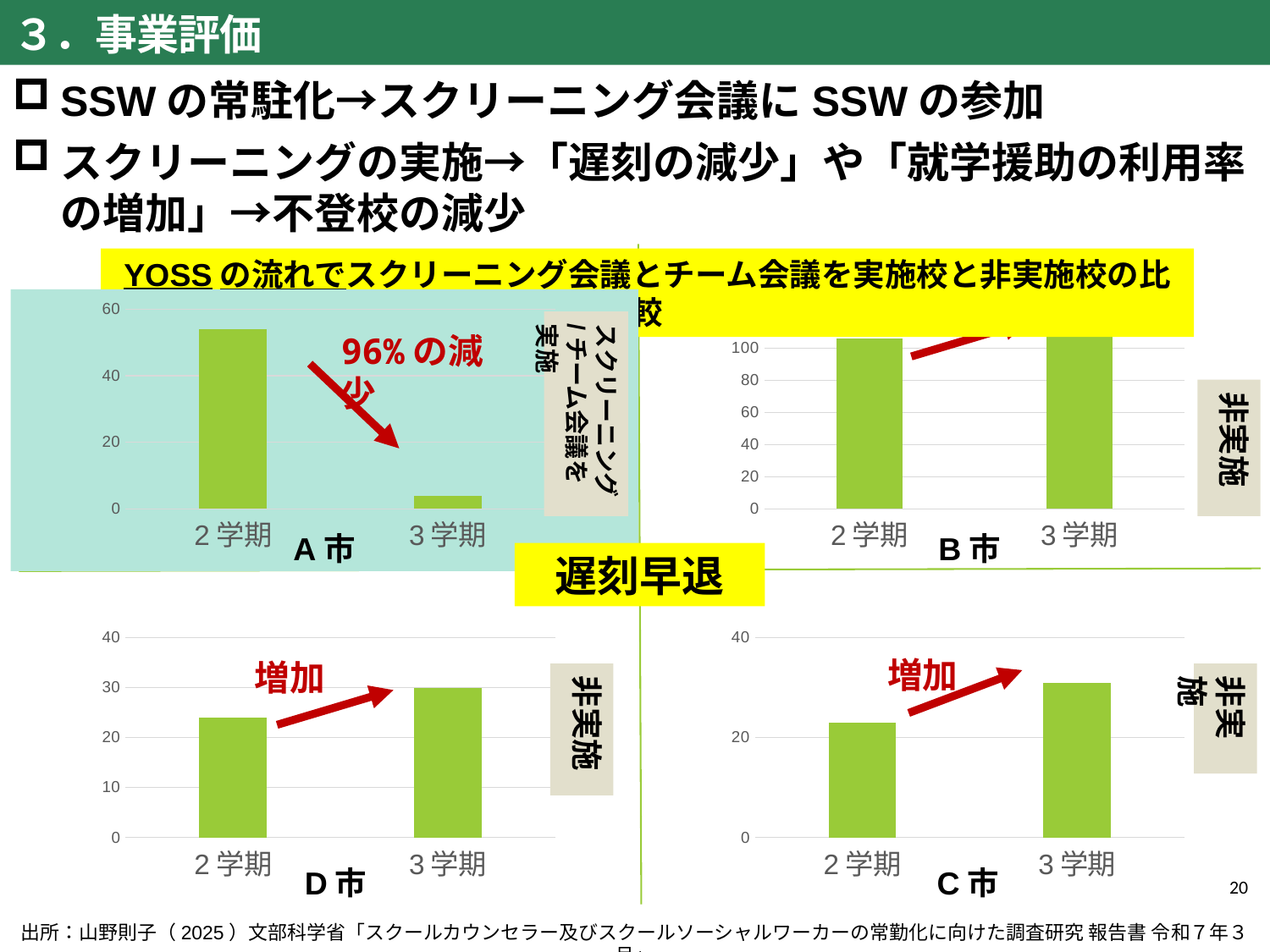

３．事業評価
SSWの常駐化→スクリーニング会議にSSWの参加
スクリーニングの実施→「遅刻の減少」や「就学援助の利用率の増加」→不登校の減少
YOSSの流れでスクリーニング会議とチーム会議を実施校と非実施校の比較

増加

### Chart

| Category | 遅刻早退 |
|---|---|
| 2学期 | 54.0 |
| 3学期 | 4.0 |

### Chart

| Category | 遅刻早退 |
|---|---|
| 2学期 | 106.0 |
| 3学期 | 129.0 |
スクリーニング/チーム会議を実施
96%の減少
非実施
A市
B市
遅刻早退

### Chart

| Category | 遅刻早退 |
|---|---|
| 2学期 | 24.0 |
| 3学期 | 30.0 |

### Chart

| Category | 遅刻早退 |
|---|---|
| 2学期 | 23.0 |
| 3学期 | 31.0 |
増加
増加
非実施
非実施
D市
C市
20
出所：山野則子（2025）文部科学省「スクールカウンセラー及びスクールソーシャルワーカーの常勤化に向けた調査研究 報告書 令和７年３月」